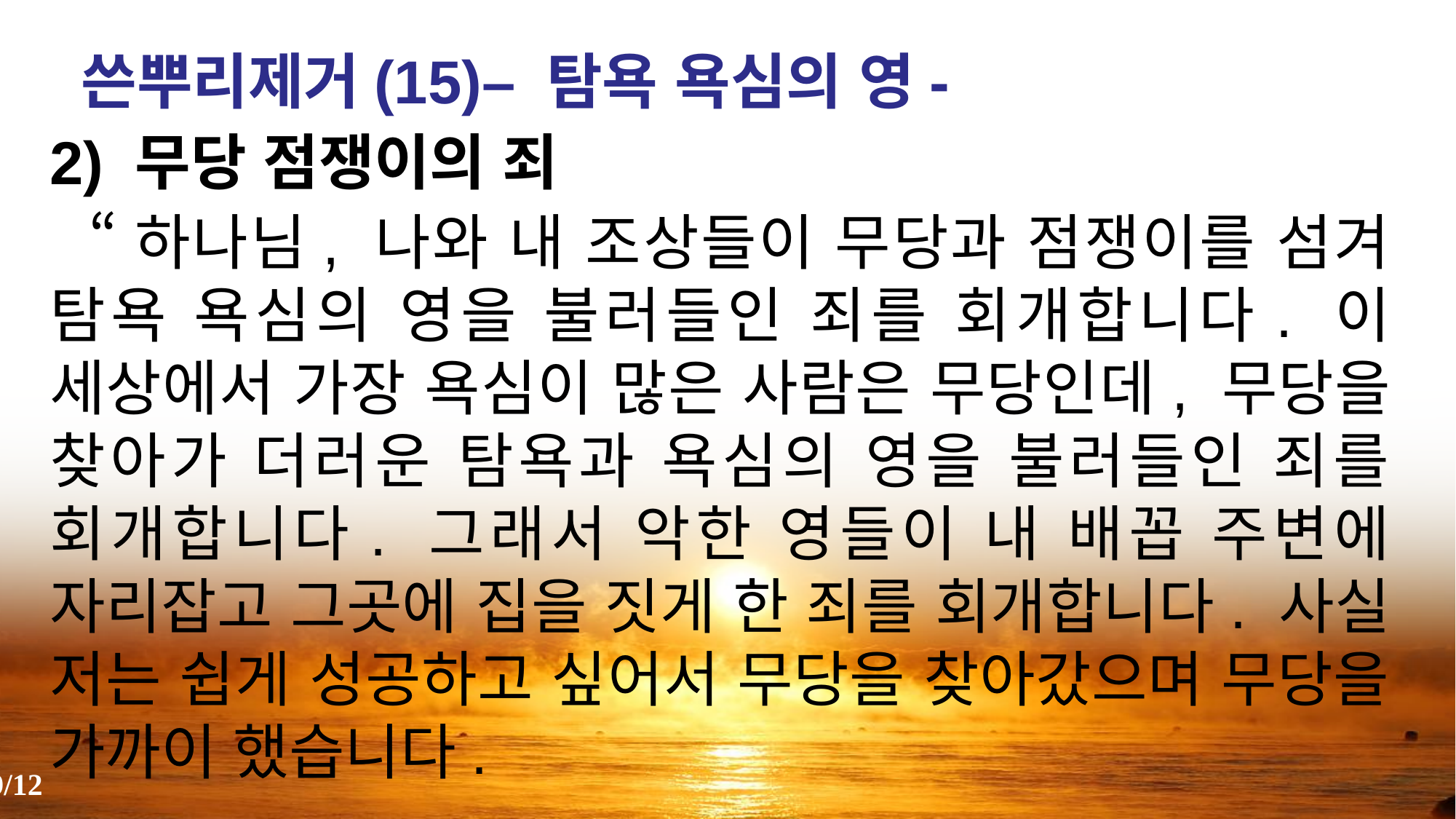

쓴뿌리제거(15)– 탐욕 욕심의 영-
2) 무당 점쟁이의 죄
  “하나님, 나와 내 조상들이 무당과 점쟁이를 섬겨 탐욕 욕심의 영을 불러들인 죄를 회개합니다. 이 세상에서 가장 욕심이 많은 사람은 무당인데, 무당을 찾아가 더러운 탐욕과 욕심의 영을 불러들인 죄를 회개합니다. 그래서 악한 영들이 내 배꼽 주변에 자리잡고 그곳에 집을 짓게 한 죄를 회개합니다. 사실 저는 쉽게 성공하고 싶어서 무당을 찾아갔으며 무당을 가까이 했습니다.